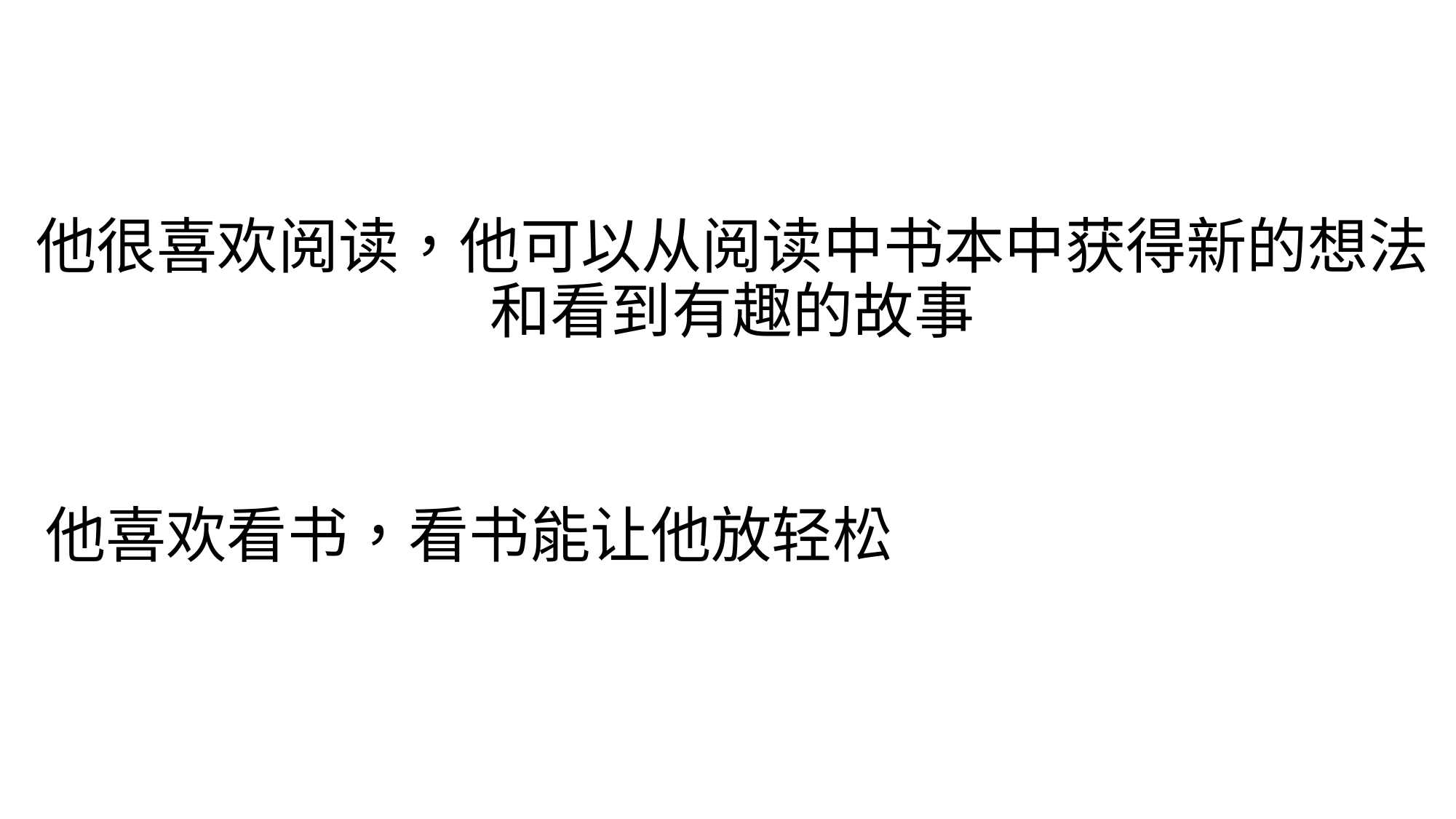

他很喜欢阅读，他可以从阅读中书本中获得新的想法和看到有趣的故事
他喜欢看书，看书能让他放轻松